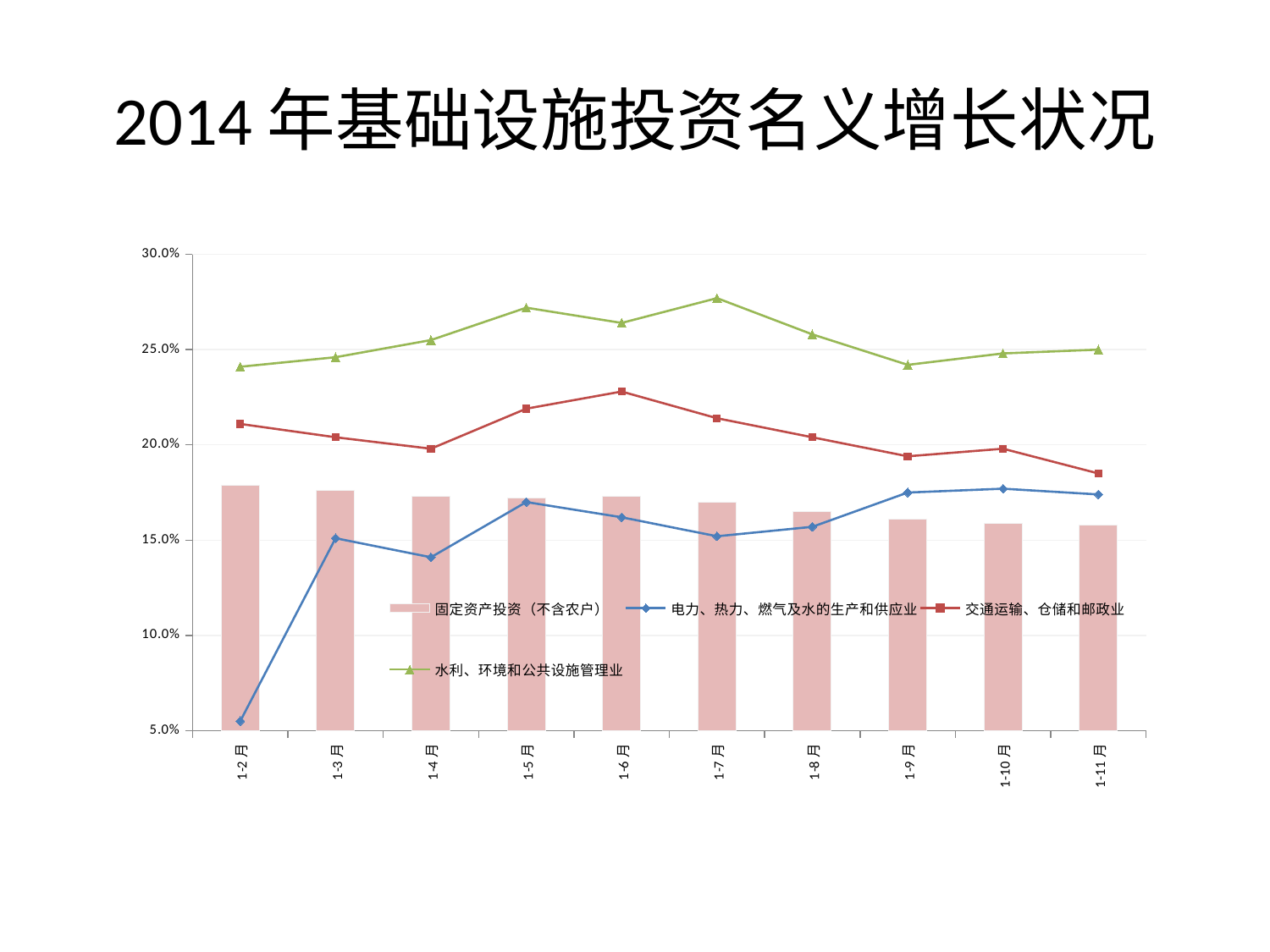

# 2014年基础设施投资名义增长状况

### Chart

| Category | 固定资产投资（不含农户） | 电力、热力、燃气及水的生产和供应业 | 交通运输、仓储和邮政业 | 水利、环境和公共设施管理业 |
|---|---|---|---|---|
| 1-2月 | 0.1790000000000002 | 0.055000000000000014 | 0.21100000000000022 | 0.24100000000000021 |
| 1-3月 | 0.17600000000000018 | 0.1510000000000002 | 0.20400000000000001 | 0.24600000000000022 |
| 1-4月 | 0.17300000000000001 | 0.14100000000000001 | 0.198 | 0.255 |
| 1-5月 | 0.17200000000000001 | 0.17 | 0.21900000000000022 | 0.272 |
| 1-6月 | 0.17300000000000001 | 0.162 | 0.228 | 0.264 |
| 1-7月 | 0.17 | 0.1520000000000002 | 0.2140000000000002 | 0.277 |
| 1-8月 | 0.165 | 0.15700000000000022 | 0.20400000000000001 | 0.258 |
| 1-9月 | 0.161 | 0.17500000000000004 | 0.194 | 0.2420000000000002 |
| 1-10月 | 0.15900000000000022 | 0.17700000000000018 | 0.198 | 0.2480000000000002 |
| 1-11月 | 0.15800000000000022 | 0.17400000000000004 | 0.1850000000000002 | 0.25 |